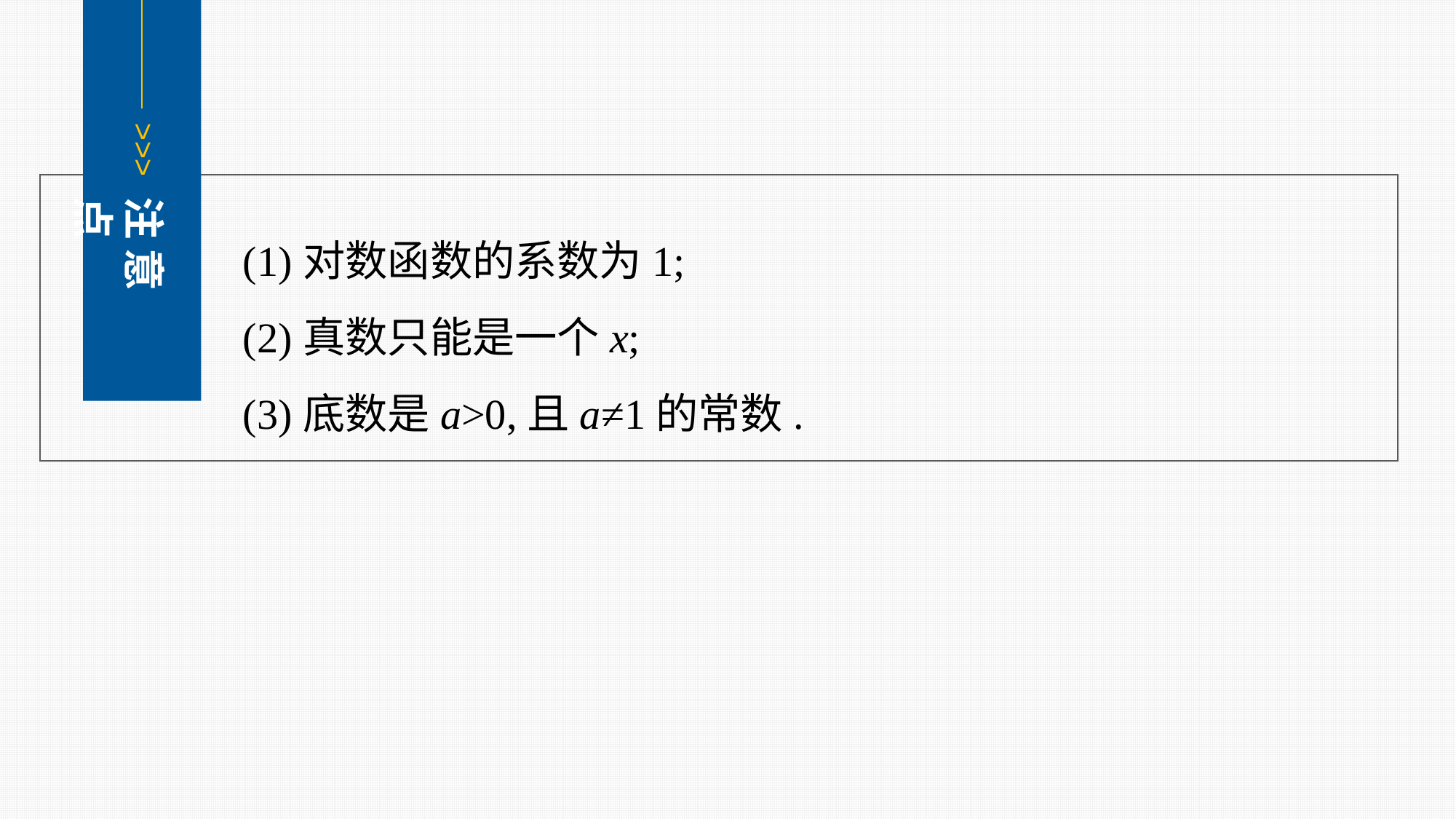

<<<
注 意 点

(1)对数函数的系数为1;
(2)真数只能是一个x;
(3)底数是a>0,且a≠1的常数.